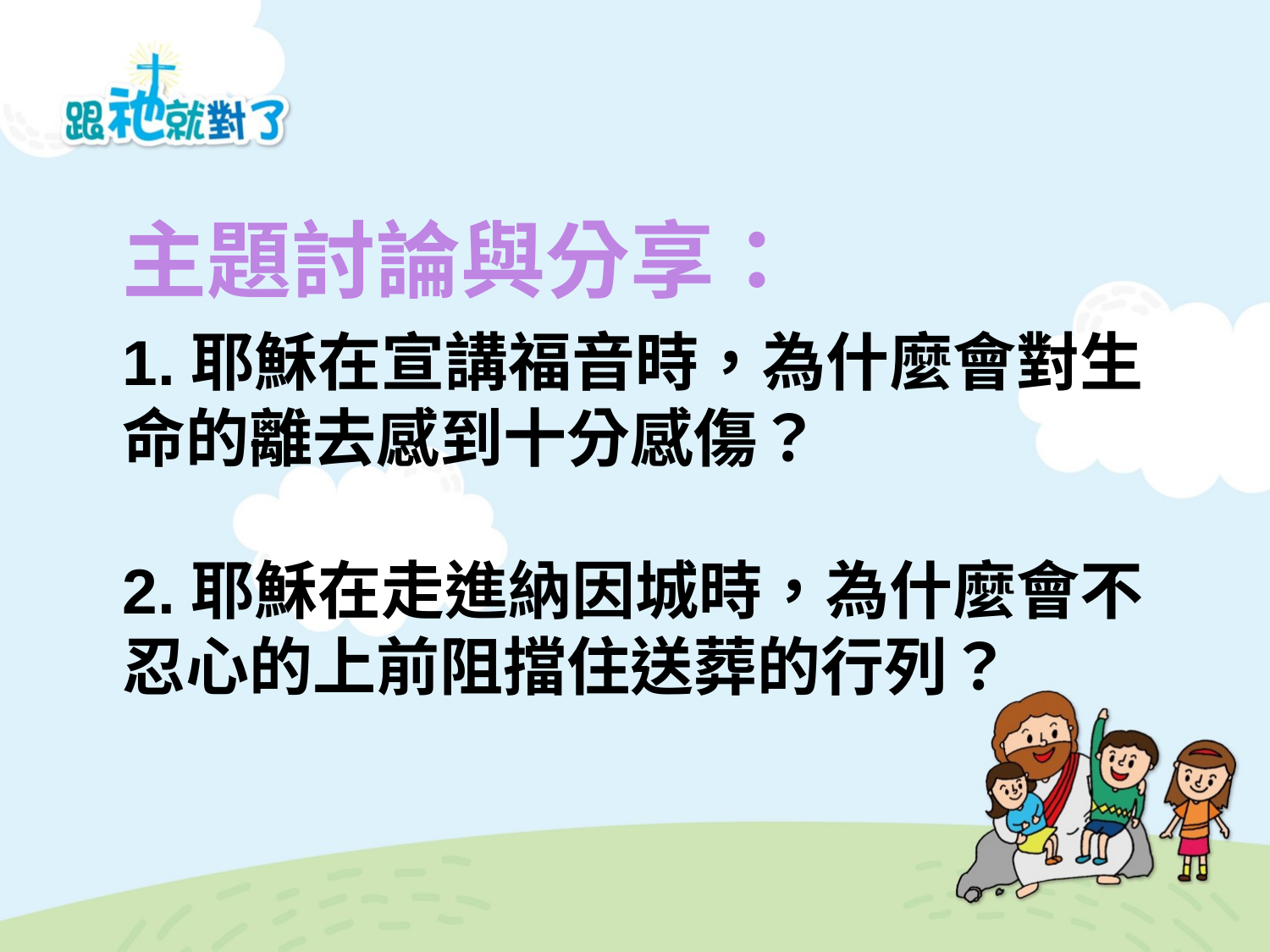

主題討論與分享：
1.耶穌在宣講福音時，為什麼會對生命的離去感到十分感傷？

2.耶穌在走進納因城時，為什麼會不忍心的上前阻擋住送葬的行列？